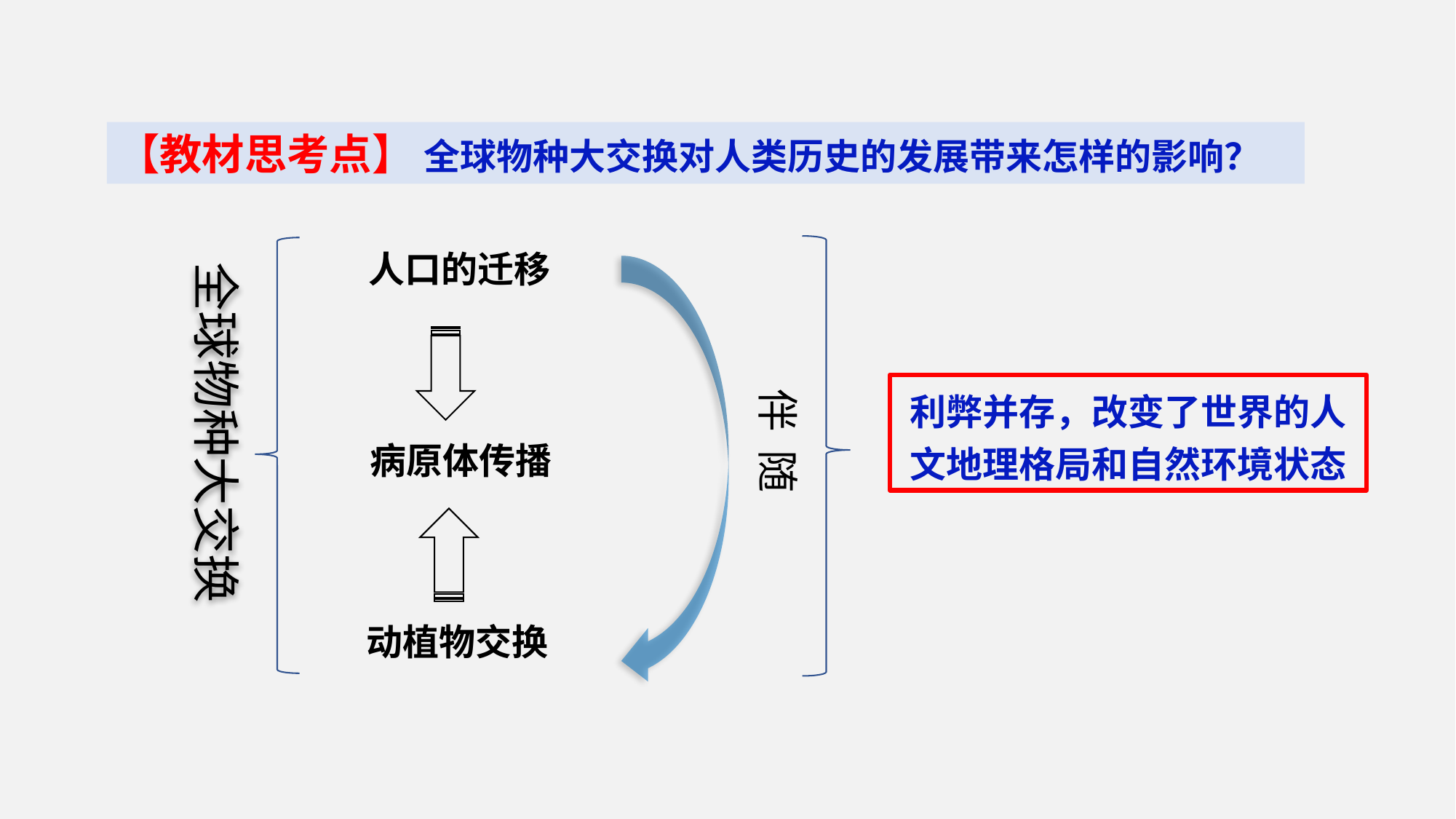

【教材思考点】 全球物种大交换对人类历史的发展带来怎样的影响？

人口的迁移
全球物种大交换

伴  随
病原体传播

动植物交换

利弊并存，改变了世界的人文地理格局和自然环境状态